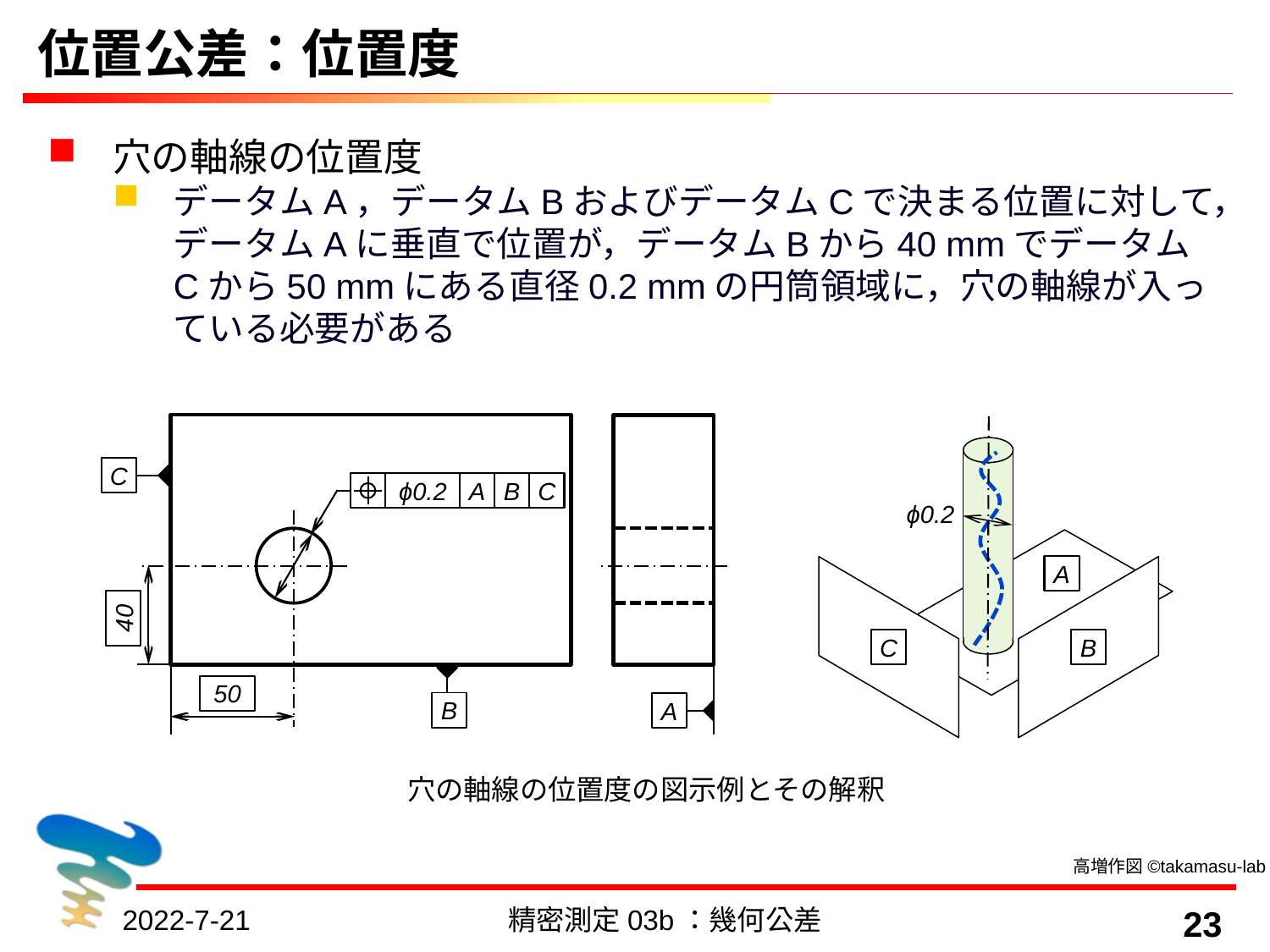

# 位置公差：位置度
穴の軸線の位置度
データムA，データムBおよびデータムCで決まる位置に対して，データムAに垂直で位置が，データムBから40 mmでデータムCから50 mmにある直径0.2 mmの円筒領域に，穴の軸線が入っている必要がある

C

ϕ0.2
A
B
C

40

B
50

A

ϕ0.2

A

C
B
穴の軸線の位置度の図示例とその解釈
高増作図©takamasu-lab
2022-7-21
精密測定03b：幾何公差
23